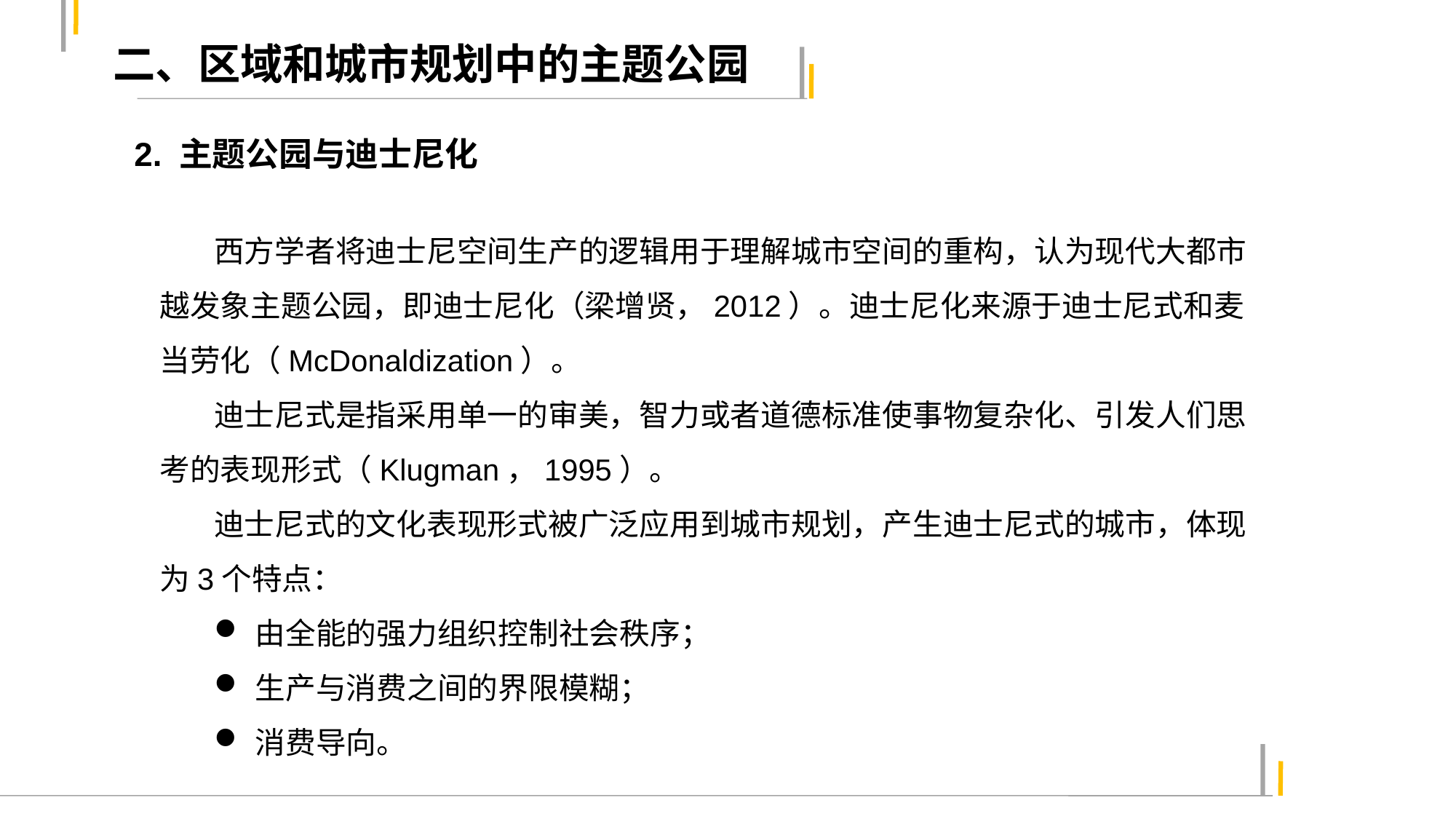

二、区域和城市规划中的主题公园

2. 主题公园与迪士尼化
       西方学者将迪士尼空间生产的逻辑用于理解城市空间的重构，认为现代大都市越发象主题公园，即迪士尼化（梁增贤，2012）。迪士尼化来源于迪士尼式和麦当劳化（McDonaldization）。
       迪士尼式是指采用单一的审美，智力或者道德标准使事物复杂化、引发人们思考的表现形式（Klugman，1995）。
       迪士尼式的文化表现形式被广泛应用到城市规划，产生迪士尼式的城市，体现为3个特点：
由全能的强力组织控制社会秩序；
生产与消费之间的界限模糊；
消费导向。